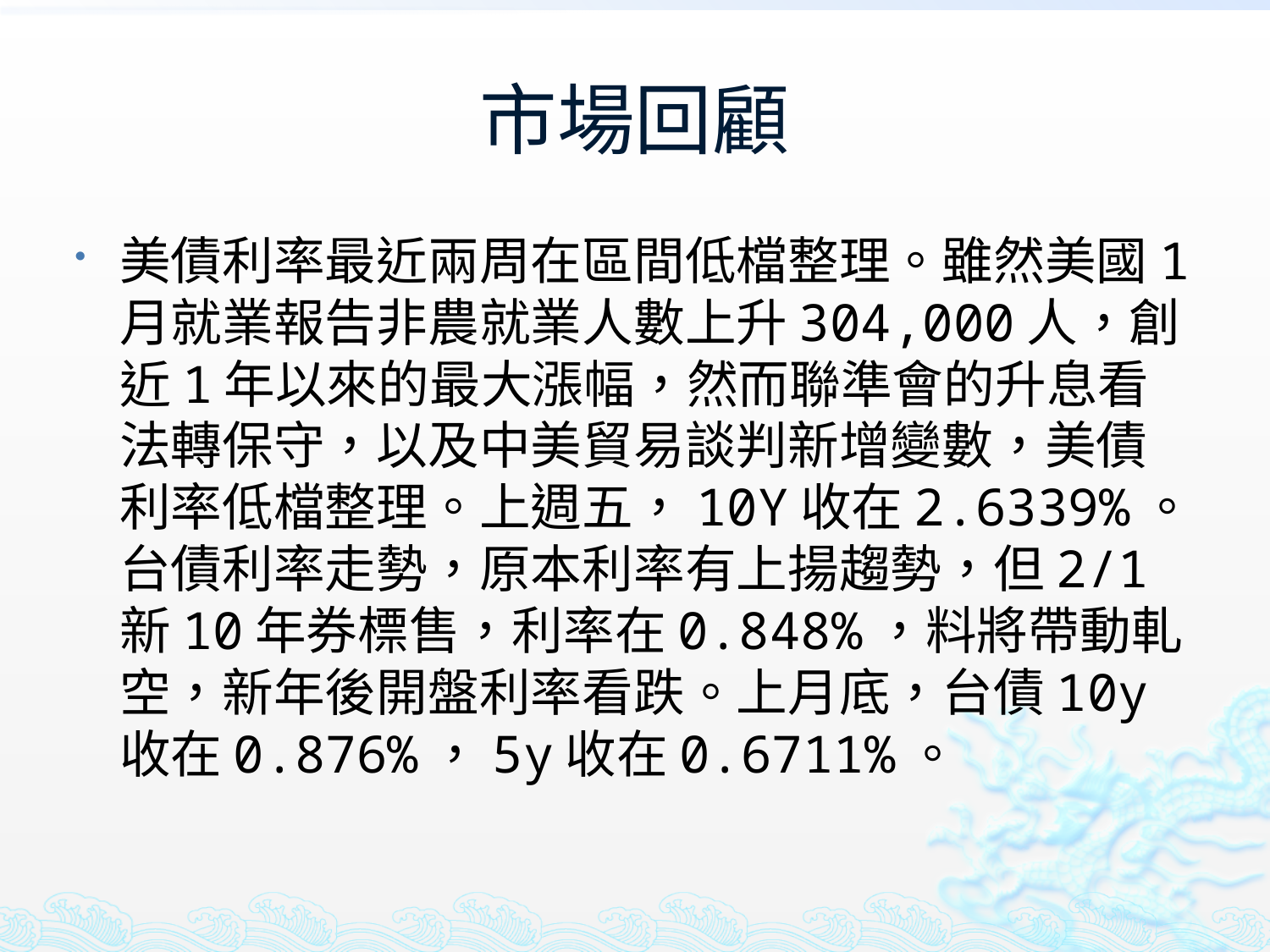

# 市場回顧
美債利率最近兩周在區間低檔整理。雖然美國1月就業報告非農就業人數上升304,000人，創近1年以來的最大漲幅，然而聯準會的升息看法轉保守，以及中美貿易談判新增變數，美債利率低檔整理。上週五，10Y收在2.6339%。台債利率走勢，原本利率有上揚趨勢，但2/1新10年券標售，利率在0.848%，料將帶動軋空，新年後開盤利率看跌。上月底，台債10y收在0.876%，5y收在0.6711%。